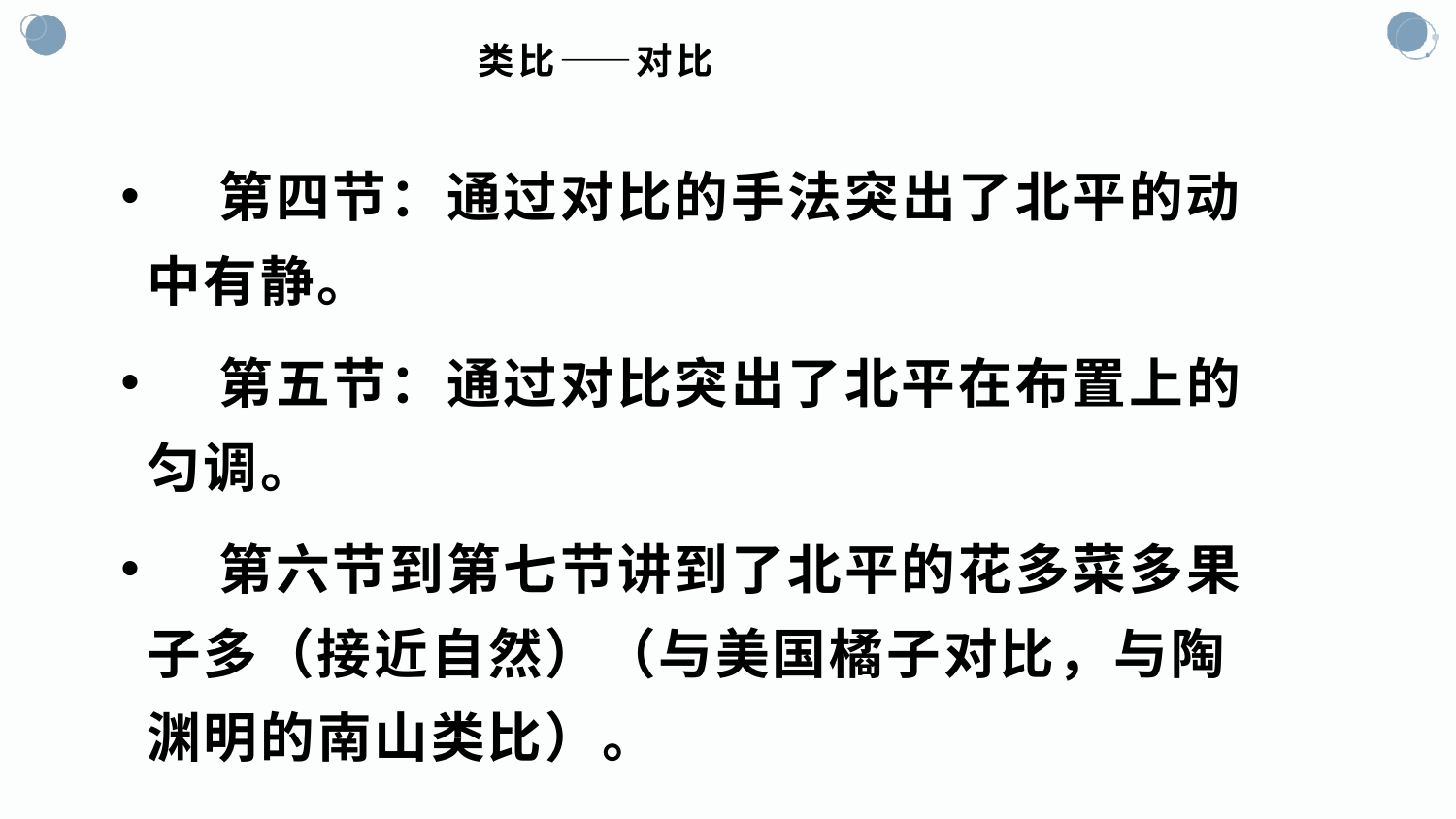

# 类比——对比
    第四节：通过对比的手法突出了北平的动中有静。
    第五节：通过对比突出了北平在布置上的匀调。
    第六节到第七节讲到了北平的花多菜多果子多（接近自然）（与美国橘子对比，与陶渊明的南山类比）。